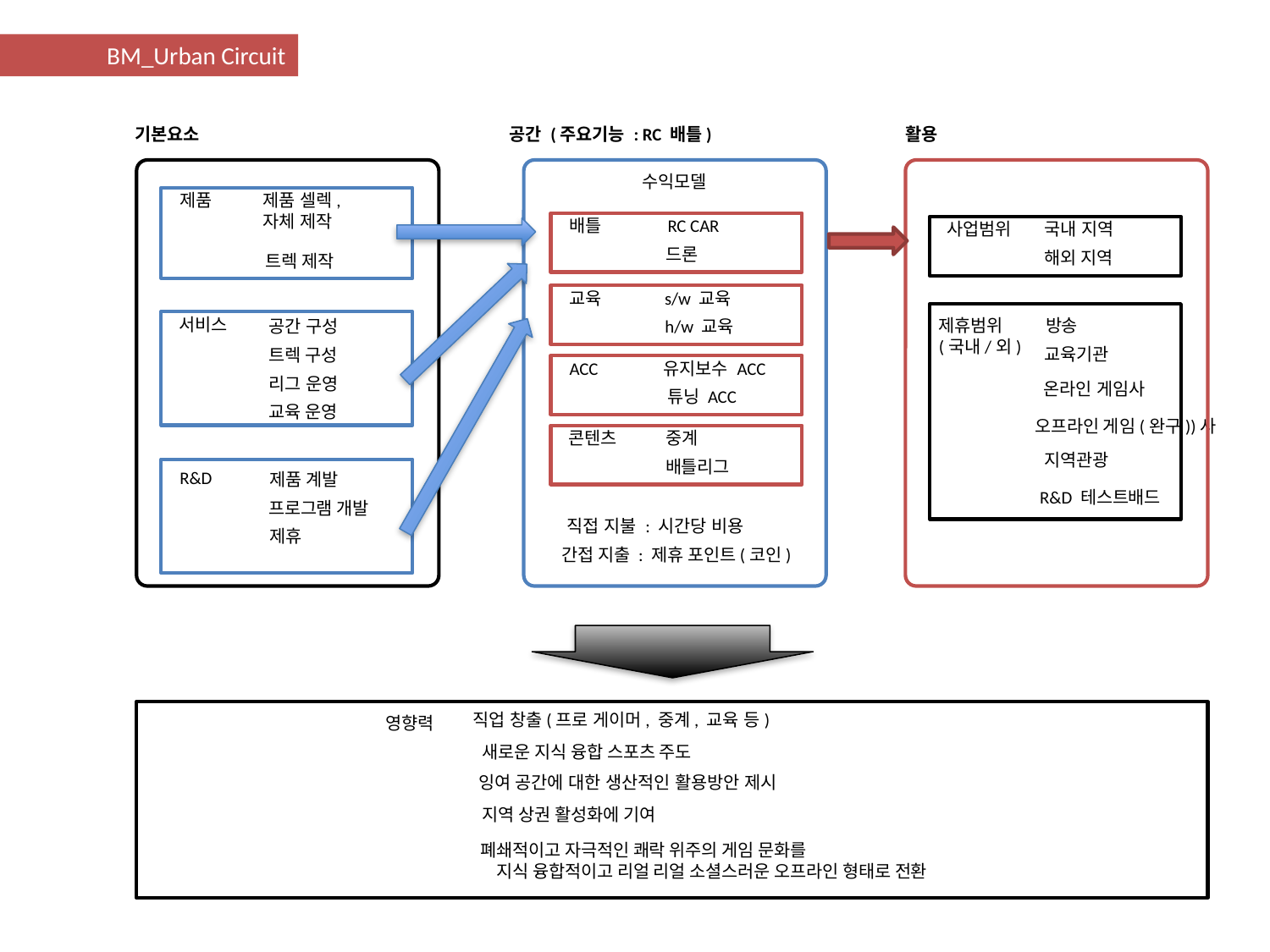

BM_Urban Circuit
기본요소
공간 (주요기능 : RC 배틀)
활용

수익모델
제품
제품 셀렉,
자체 제작

배틀
RC CAR
사업범위
국내 지역

드론
해외 지역
트렉 제작
교육
s/w 교육

서비스

제휴범위
(국내/외)
방송
h/w 교육
공간 구성

교육기관
트렉 구성
ACC
유지보수 ACC

리그 운영
온라인 게임사
튜닝 ACC
교육 운영
오프라인 게임(완구))사

콘텐츠
중계

지역관광
배틀리그

R&D
제품 계발
R&D 테스트배드
프로그램 개발
직접 지불 : 시간당 비용
제휴
간접 지출 : 제휴 포인트(코인)

직업 창출(프로 게이머, 중계, 교육 등)
영향력
새로운 지식 융합 스포츠 주도
잉여 공간에 대한 생산적인 활용방안 제시
지역 상권 활성화에 기여
폐쇄적이고 자극적인 쾌락 위주의 게임 문화를
   지식 융합적이고 리얼 리얼 소셜스러운 오프라인 형태로 전환